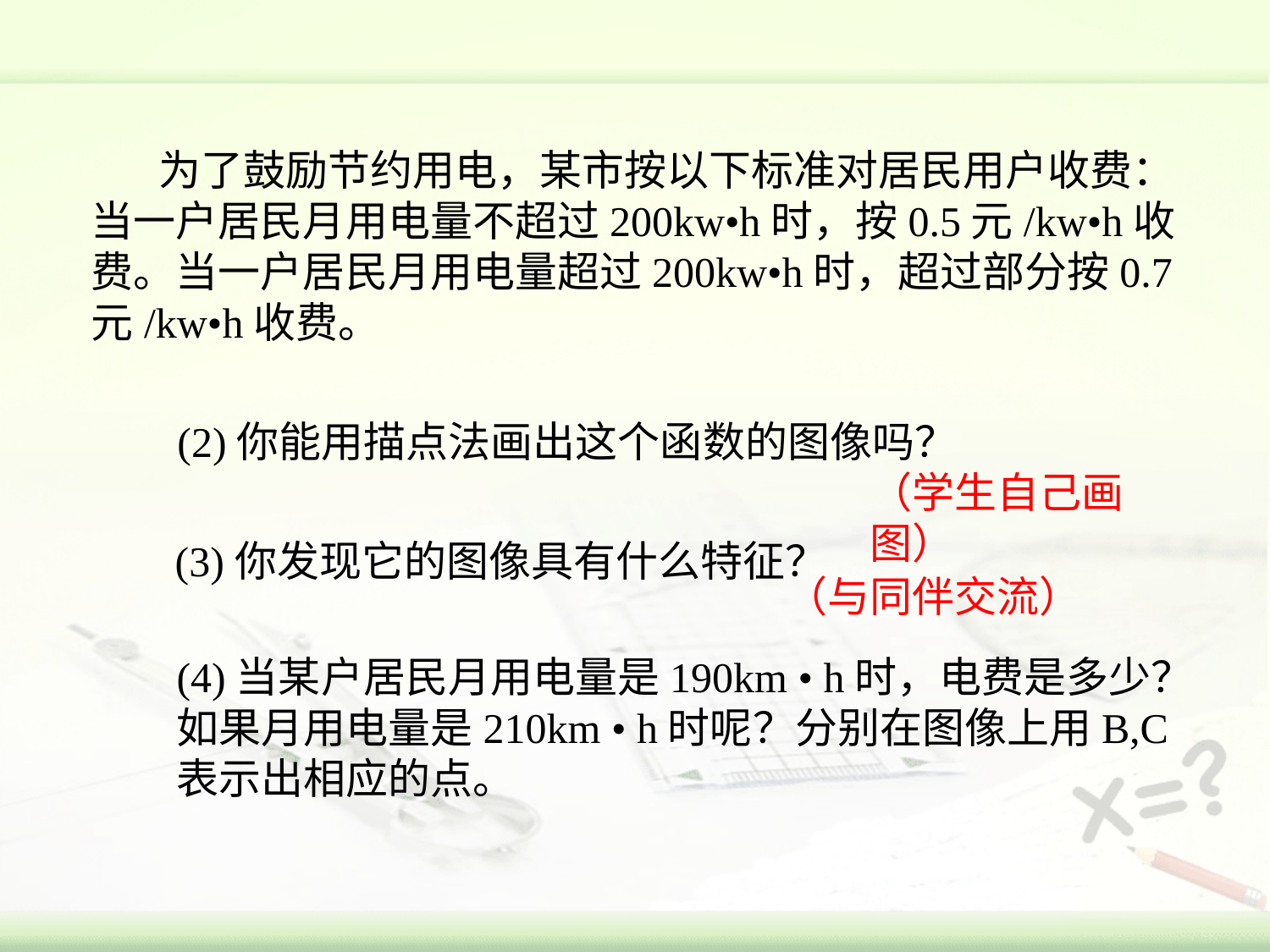

为了鼓励节约用电，某市按以下标准对居民用户收费：当一户居民月用电量不超过200kw•h时，按0.5元/kw•h收费。当一户居民月用电量超过200kw•h时，超过部分按0.7元/kw•h收费。
 (2)你能用描点法画出这个函数的图像吗？
（学生自己画图）
(3)你发现它的图像具有什么特征？
（与同伴交流）
(4)当某户居民月用电量是190km • h时，电费是多少？如果月用电量是210km • h时呢？分别在图像上用B,C表示出相应的点。